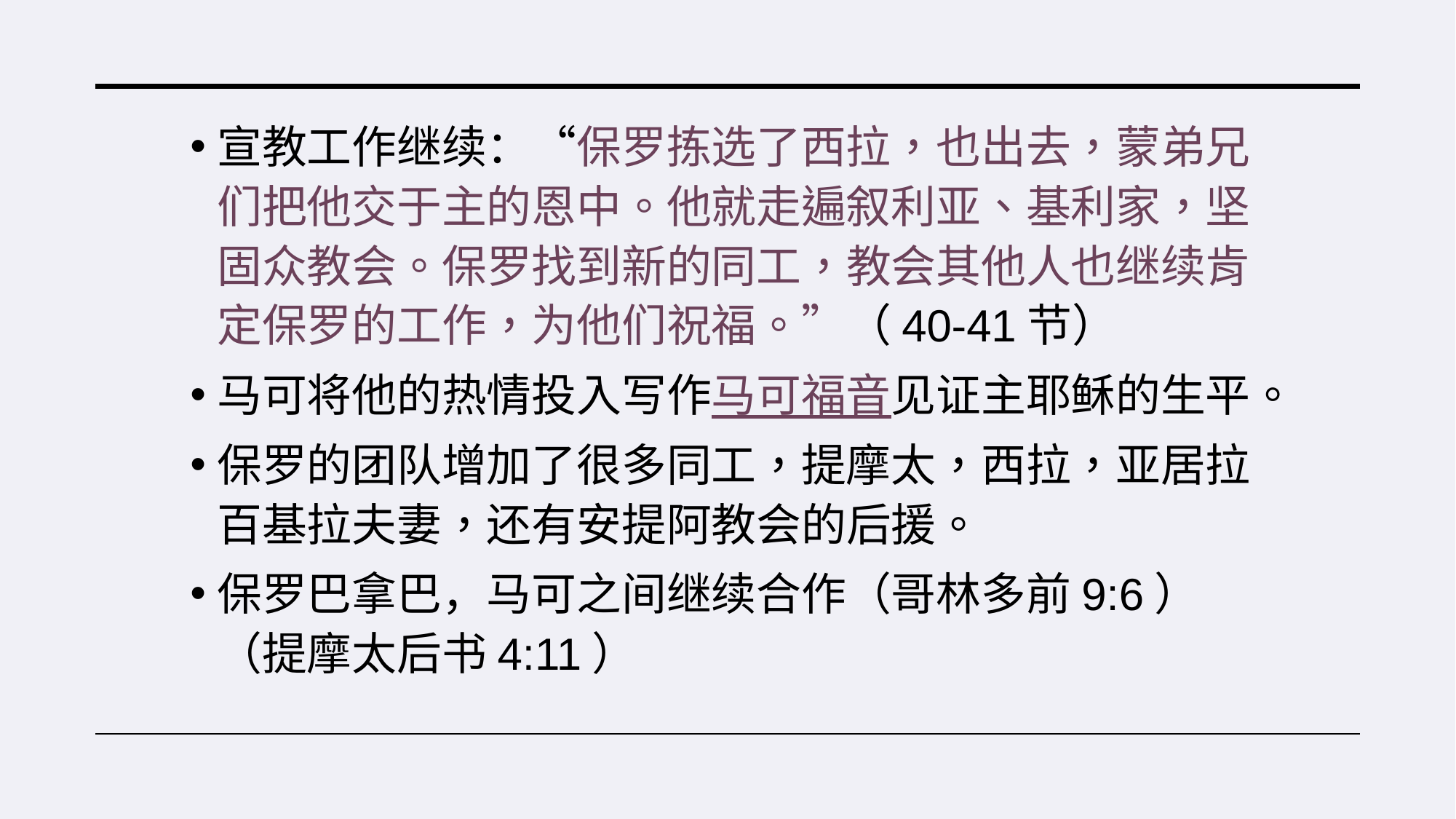

宣教工作继续：“保罗拣选了西拉，也出去，蒙弟兄们把他交于主的恩中。他就走遍叙利亚、基利家，坚固众教会。保罗找到新的同工，教会其他人也继续肯定保罗的工作，为他们祝福。”（40-41节）
马可将他的热情投入写作马可福音见证主耶稣的生平。
保罗的团队增加了很多同工，提摩太，西拉，亚居拉百基拉夫妻，还有安提阿教会的后援。
保罗巴拿巴，马可之间继续合作（哥林多前9:6）（提摩太后书4:11）